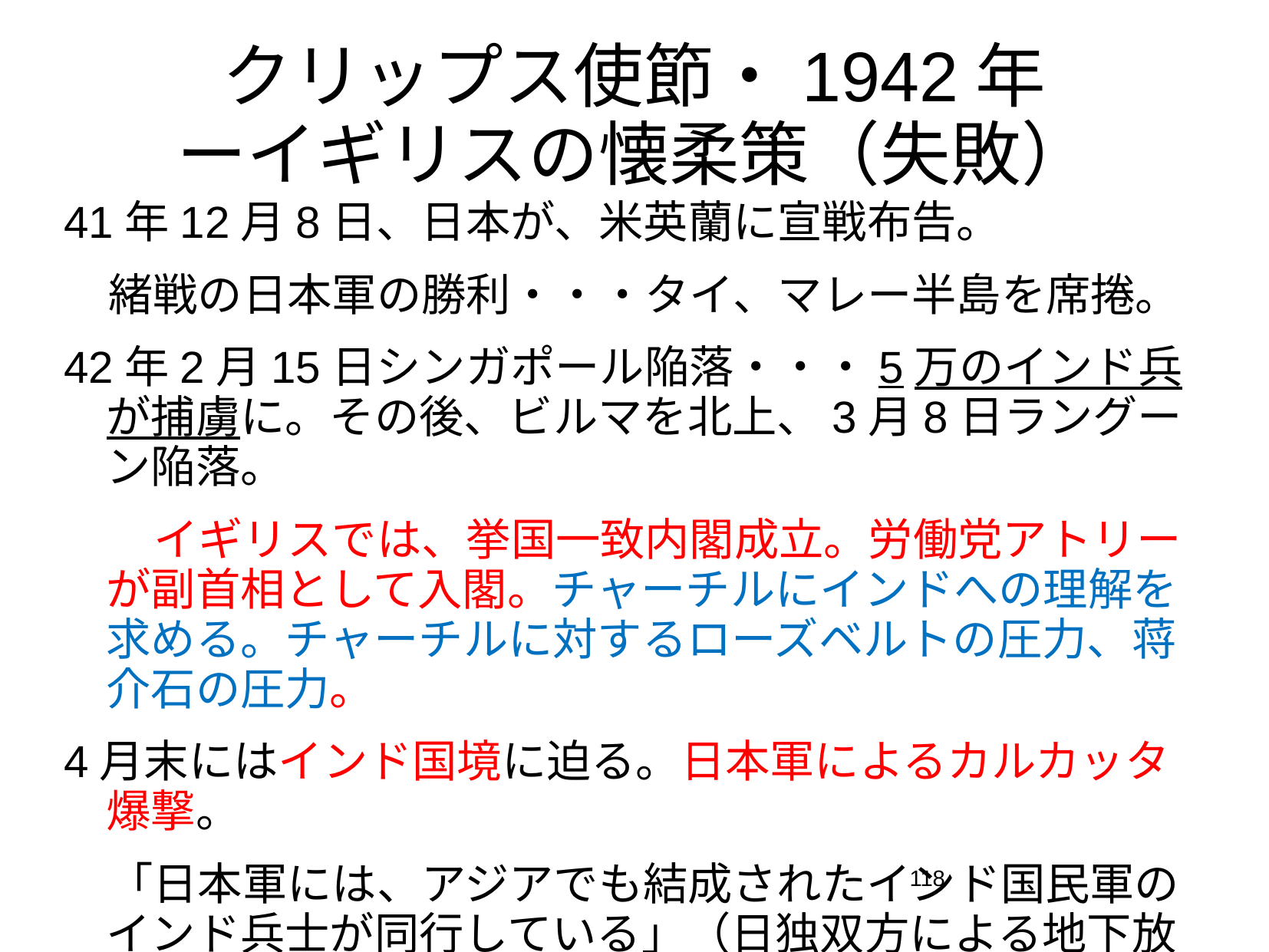

# クリップス使節・1942年 ーイギリスの懐柔策（失敗）
41年12月8日、日本が、米英蘭に宣戦布告。
　緒戦の日本軍の勝利・・・タイ、マレー半島を席捲。
42年2月15日シンガポール陥落・・・5万のインド兵が捕虜に。その後、ビルマを北上、3月8日ラングーン陥落。
　　イギリスでは、挙国一致内閣成立。労働党アトリーが副首相として入閣。チャーチルにインドへの理解を求める。チャーチルに対するローズベルトの圧力、蒋介石の圧力。
4月末にはインド国境に迫る。日本軍によるカルカッタ爆撃。
　「日本軍には、アジアでも結成されたインド国民軍のインド兵士が同行している」（日独双方による地下放送)といううわさ。

118